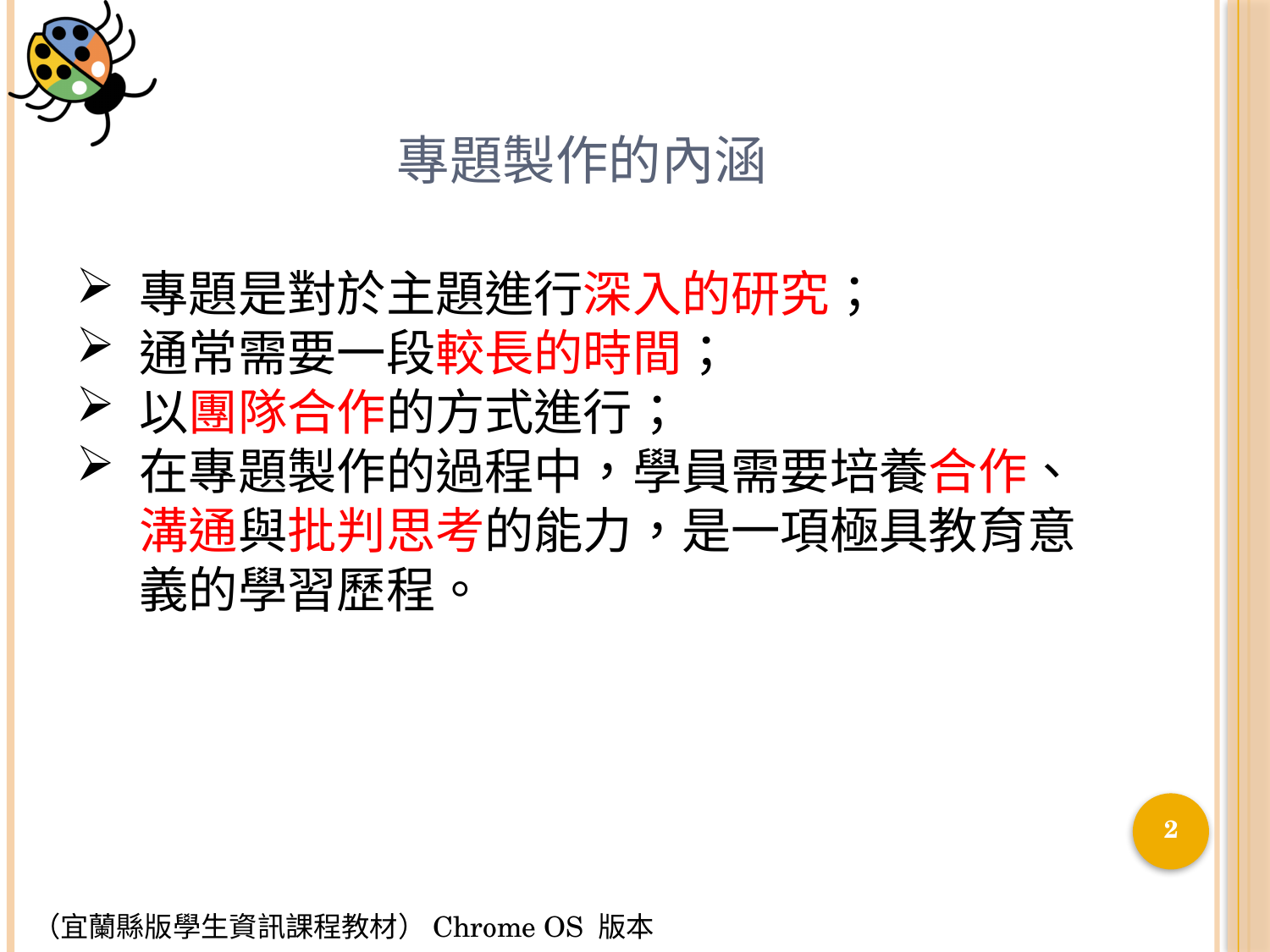

# 專題製作的內涵
專題是對於主題進行深入的研究；
通常需要一段較長的時間；
以團隊合作的方式進行；
在專題製作的過程中，學員需要培養合作、溝通與批判思考的能力，是一項極具教育意義的學習歷程。
2